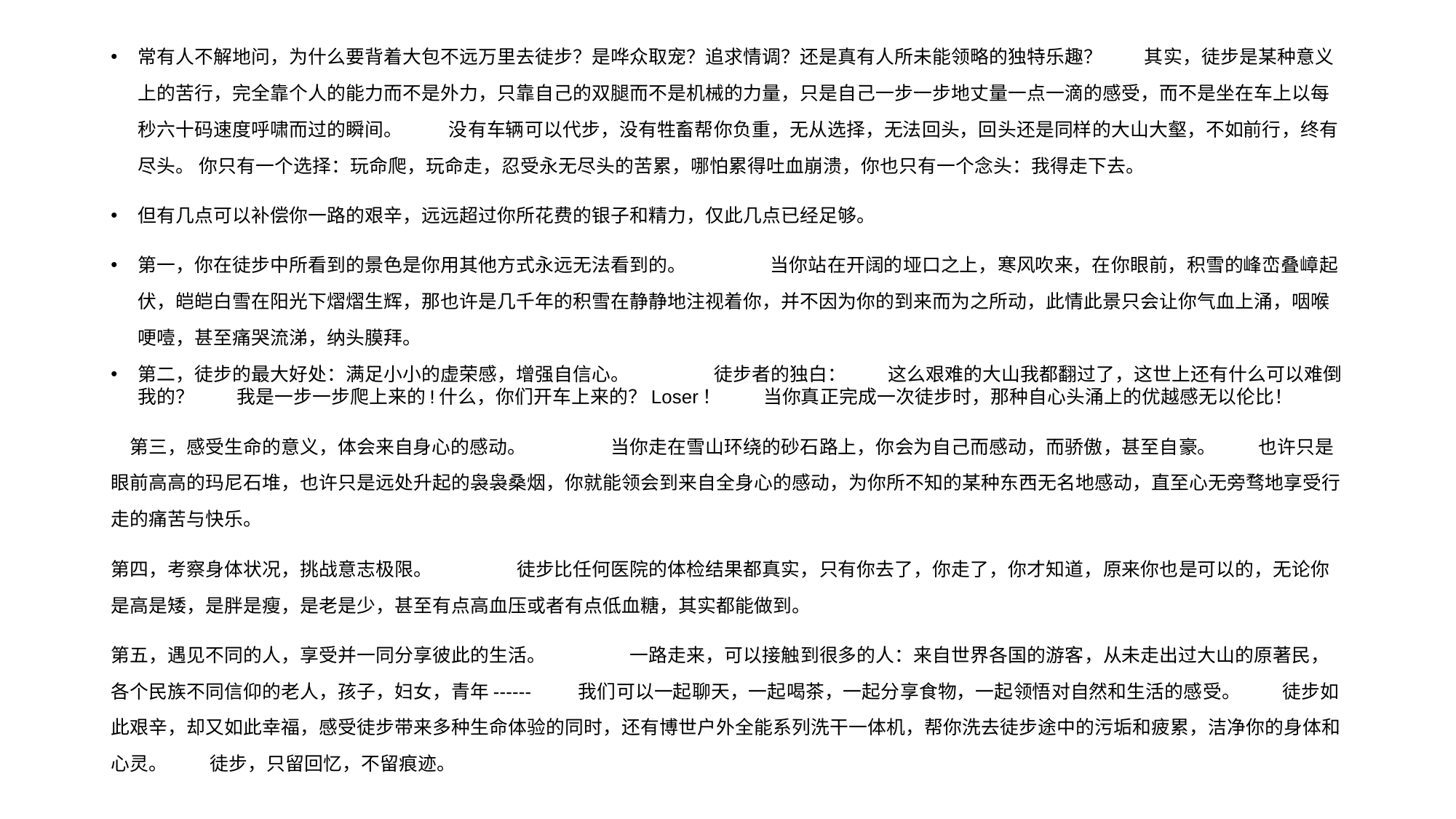

常有人不解地问，为什么要背着大包不远万里去徒步？是哗众取宠？追求情调？还是真有人所未能领略的独特乐趣？ 　　其实，徒步是某种意义上的苦行，完全靠个人的能力而不是外力，只靠自己的双腿而不是机械的力量，只是自己一步一步地丈量一点一滴的感受，而不是坐在车上以每秒六十码速度呼啸而过的瞬间。 　　 没有车辆可以代步，没有牲畜帮你负重，无从选择，无法回头，回头还是同样的大山大壑，不如前行，终有尽头。 你只有一个选择：玩命爬，玩命走，忍受永无尽头的苦累，哪怕累得吐血崩溃，你也只有一个念头：我得走下去。
但有几点可以补偿你一路的艰辛，远远超过你所花费的银子和精力，仅此几点已经足够。
第一，你在徒步中所看到的景色是你用其他方式永远无法看到的。 　　 　　当你站在开阔的垭口之上，寒风吹来，在你眼前，积雪的峰峦叠嶂起伏，皑皑白雪在阳光下熠熠生辉，那也许是几千年的积雪在静静地注视着你，并不因为你的到来而为之所动，此情此景只会让你气血上涌，咽喉哽噎，甚至痛哭流涕，纳头膜拜。
第二，徒步的最大好处：满足小小的虚荣感，增强自信心。 　　 　　徒步者的独白： 　　这么艰难的大山我都翻过了，这世上还有什么可以难倒我的？ 　　我是一步一步爬上来的!什么，你们开车上来的？Loser！ 　　当你真正完成一次徒步时，那种自心头涌上的优越感无以伦比！
　第三，感受生命的意义，体会来自身心的感动。 　　 　　当你走在雪山环绕的砂石路上，你会为自己而感动，而骄傲，甚至自豪。 　　也许只是眼前高高的玛尼石堆，也许只是远处升起的袅袅桑烟，你就能领会到来自全身心的感动，为你所不知的某种东西无名地感动，直至心无旁骛地享受行走的痛苦与快乐。
第四，考察身体状况，挑战意志极限。 　　 　　徒步比任何医院的体检结果都真实，只有你去了，你走了，你才知道，原来你也是可以的，无论你是高是矮，是胖是瘦，是老是少，甚至有点高血压或者有点低血糖，其实都能做到。
第五，遇见不同的人，享受并一同分享彼此的生活。 　　 　　一路走来，可以接触到很多的人：来自世界各国的游客，从未走出过大山的原著民，各个民族不同信仰的老人，孩子，妇女，青年------ 　　我们可以一起聊天，一起喝茶，一起分享食物，一起领悟对自然和生活的感受。 　　徒步如此艰辛，却又如此幸福，感受徒步带来多种生命体验的同时，还有博世户外全能系列洗干一体机，帮你洗去徒步途中的污垢和疲累，洁净你的身体和心灵。 　　徒步，只留回忆，不留痕迹。